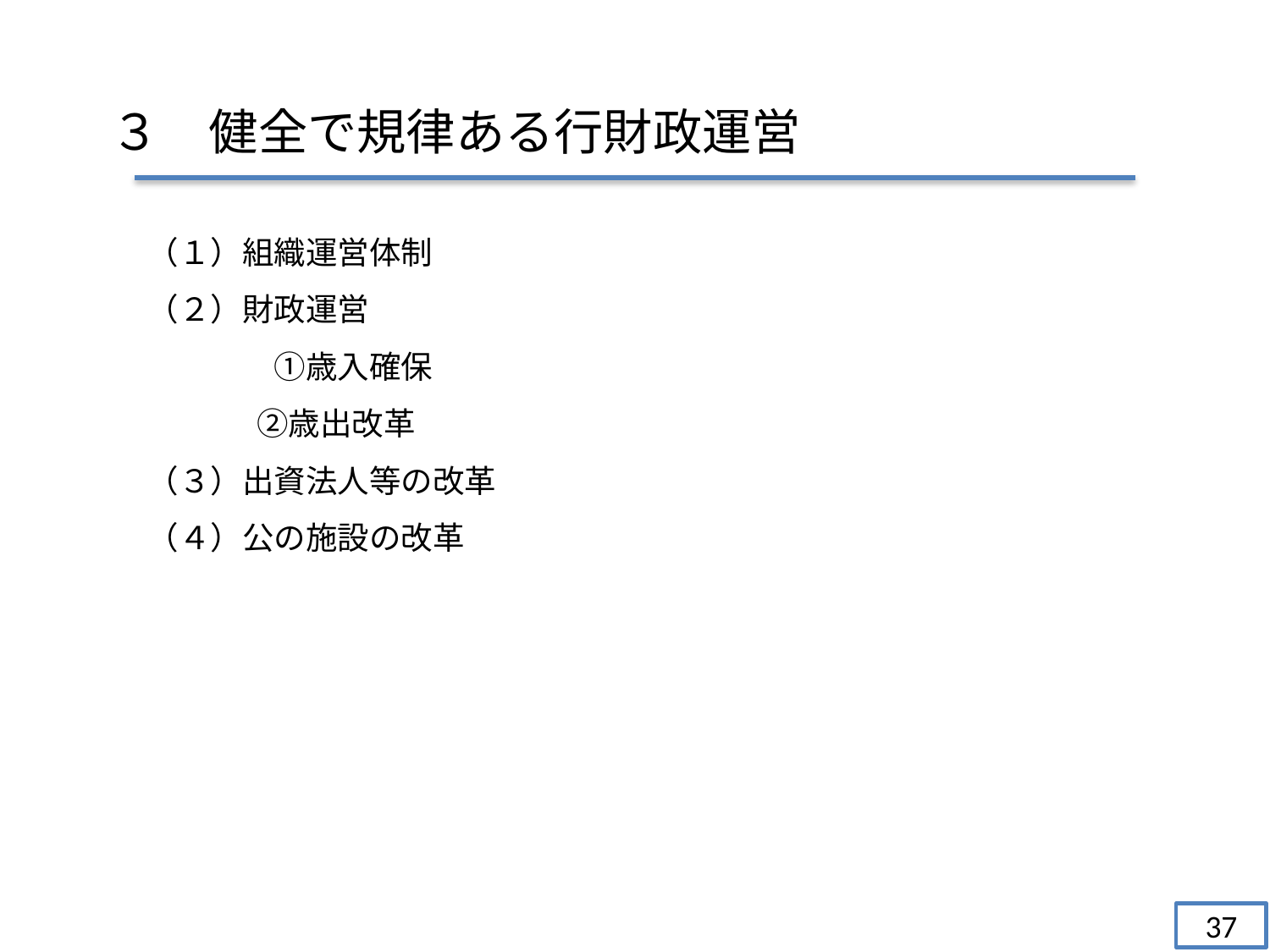

３　健全で規律ある行財政運営
（１）組織運営体制
（２）財政運営
　　　　①歳入確保
　　　  ②歳出改革
（３）出資法人等の改革
（４）公の施設の改革
37